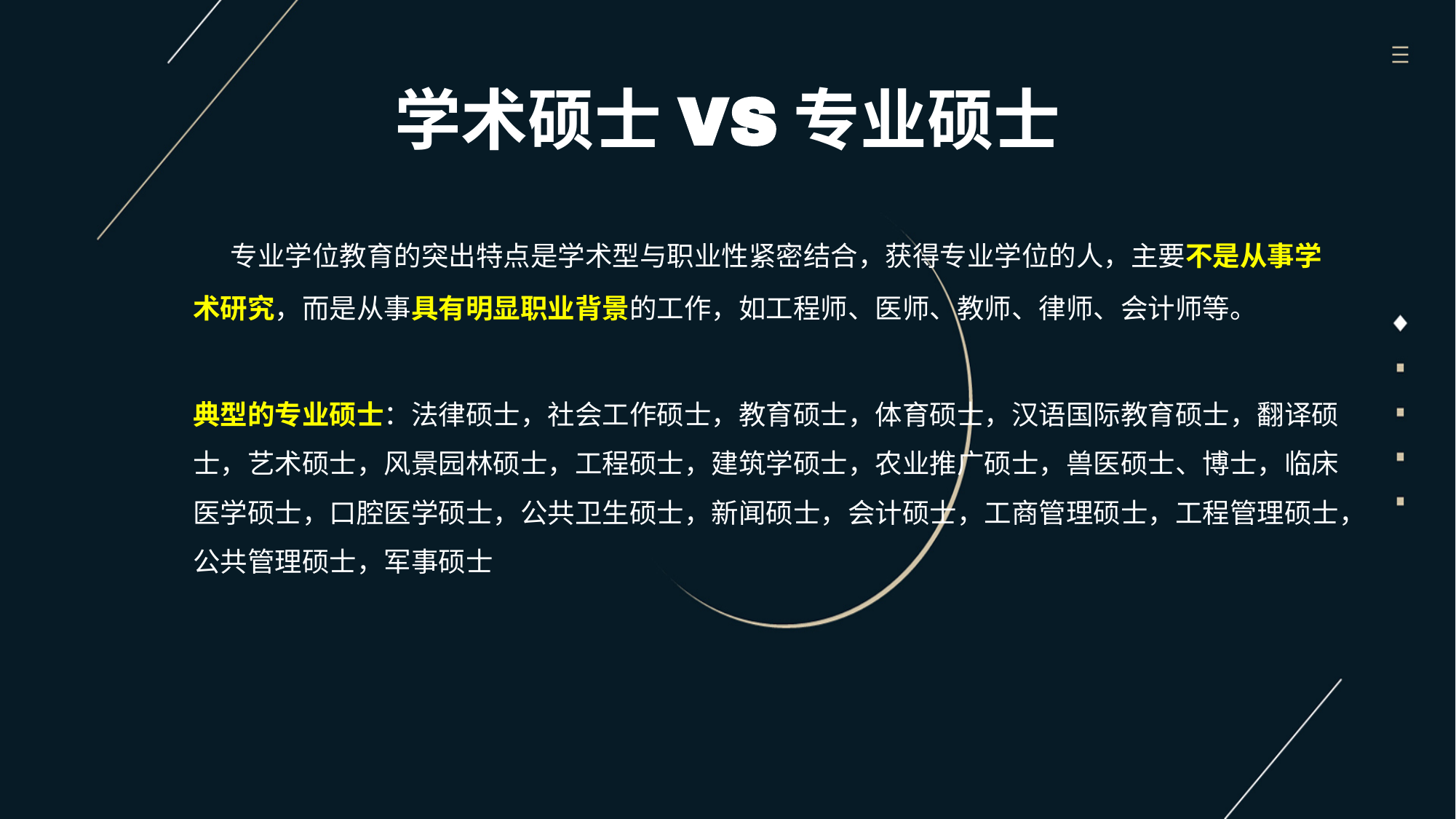

# 学术硕士VS专业硕士
     专业学位教育的突出特点是学术型与职业性紧密结合，获得专业学位的人，主要不是从事学术研究，而是从事具有明显职业背景的工作，如工程师、医师、教师、律师、会计师等。
典型的专业硕士：法律硕士，社会工作硕士，教育硕士，体育硕士，汉语国际教育硕士，翻译硕士，艺术硕士，风景园林硕士，工程硕士，建筑学硕士，农业推广硕士，兽医硕士、博士，临床医学硕士，口腔医学硕士，公共卫生硕士，新闻硕士，会计硕士，工商管理硕士，工程管理硕士，公共管理硕士，军事硕士